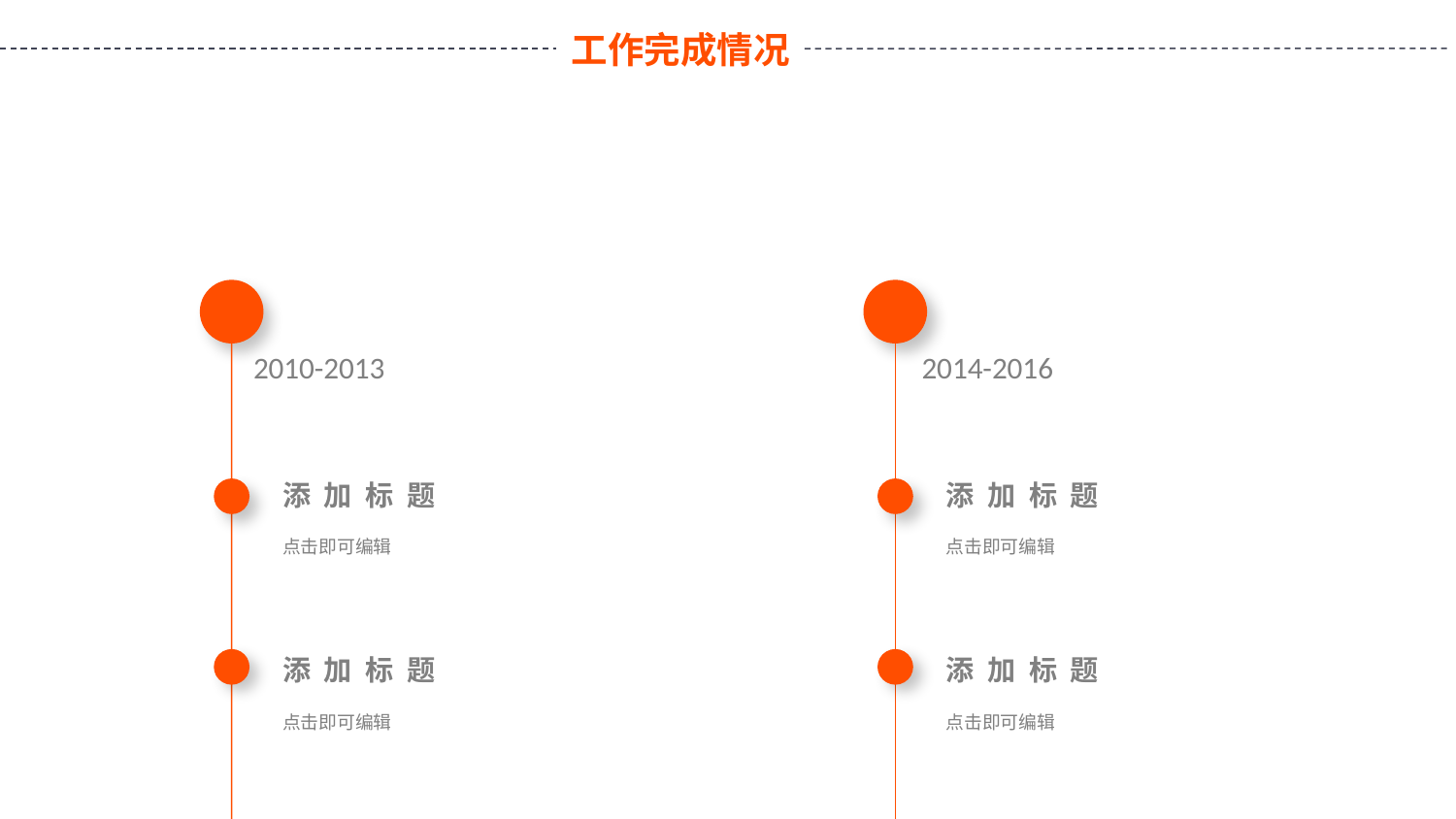

2010-2013
2014-2016
添  加  标  题
点击即可编辑
添  加  标  题
点击即可编辑

添  加  标  题
点击即可编辑
添  加  标  题
点击即可编辑